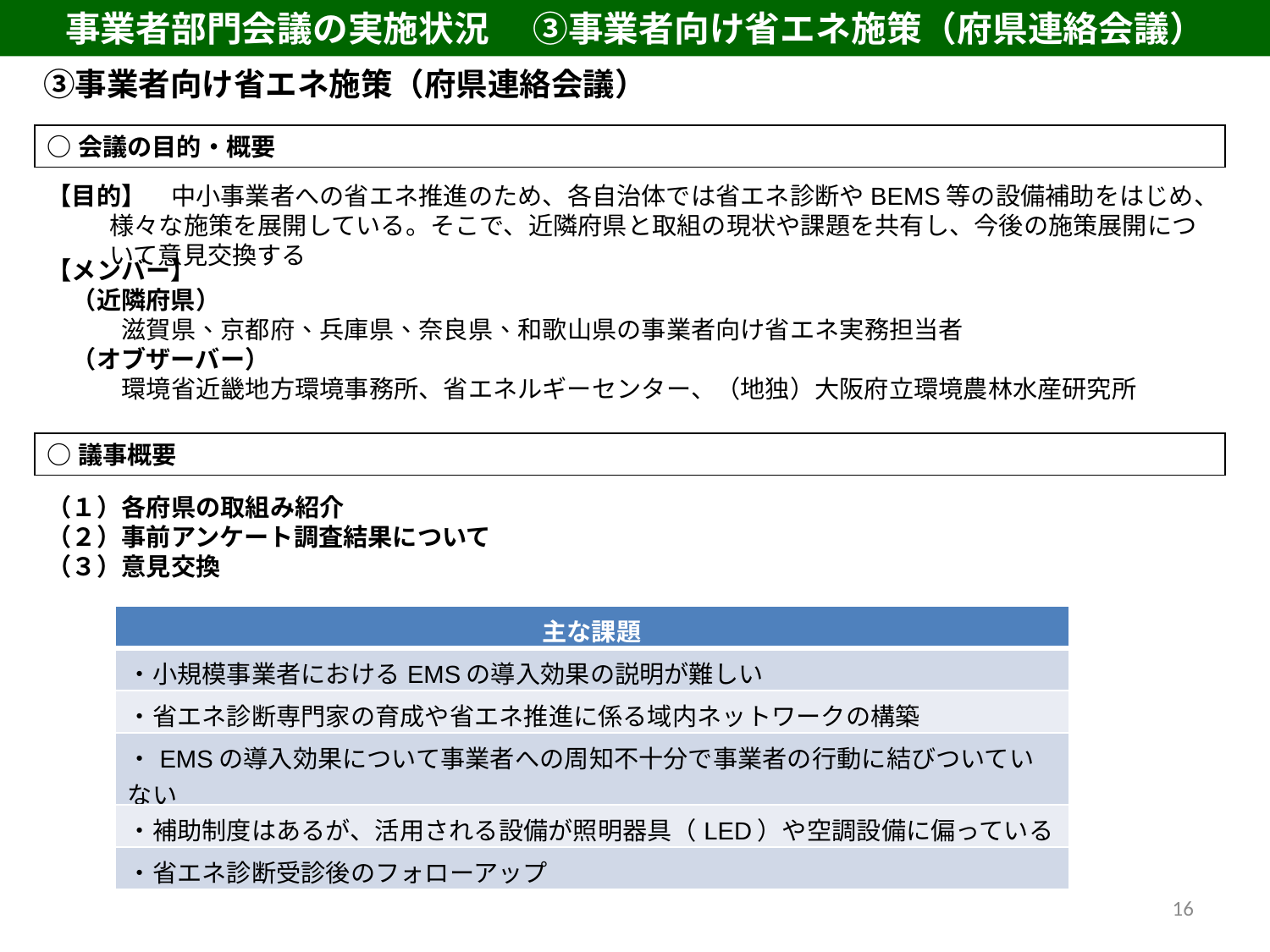

事業者部門会議の実施状況　 ③事業者向け省エネ施策（府県連絡会議）
　③事業者向け省エネ施策（府県連絡会議）
○会議の目的・概要
【目的】　中小事業者への省エネ推進のため、各自治体では省エネ診断やBEMS等の設備補助をはじめ、様々な施策を展開している。そこで、近隣府県と取組の現状や課題を共有し、今後の施策展開について意見交換する
【メンバー】
　（近隣府県）
　　　滋賀県、京都府、兵庫県、奈良県、和歌山県の事業者向け省エネ実務担当者
　（オブザーバー）
　　　環境省近畿地方環境事務所、省エネルギーセンター、（地独）大阪府立環境農林水産研究所
○議事概要
（１）各府県の取組み紹介
（２）事前アンケート調査結果について
（３）意見交換
| 主な課題 |
| --- |
| ・小規模事業者におけるEMSの導入効果の説明が難しい |
| ・省エネ診断専門家の育成や省エネ推進に係る域内ネットワークの構築 |
| ・EMSの導入効果について事業者への周知不十分で事業者の行動に結びついていない |
| ・補助制度はあるが、活用される設備が照明器具（LED）や空調設備に偏っている |
| ・省エネ診断受診後のフォローアップ |
16